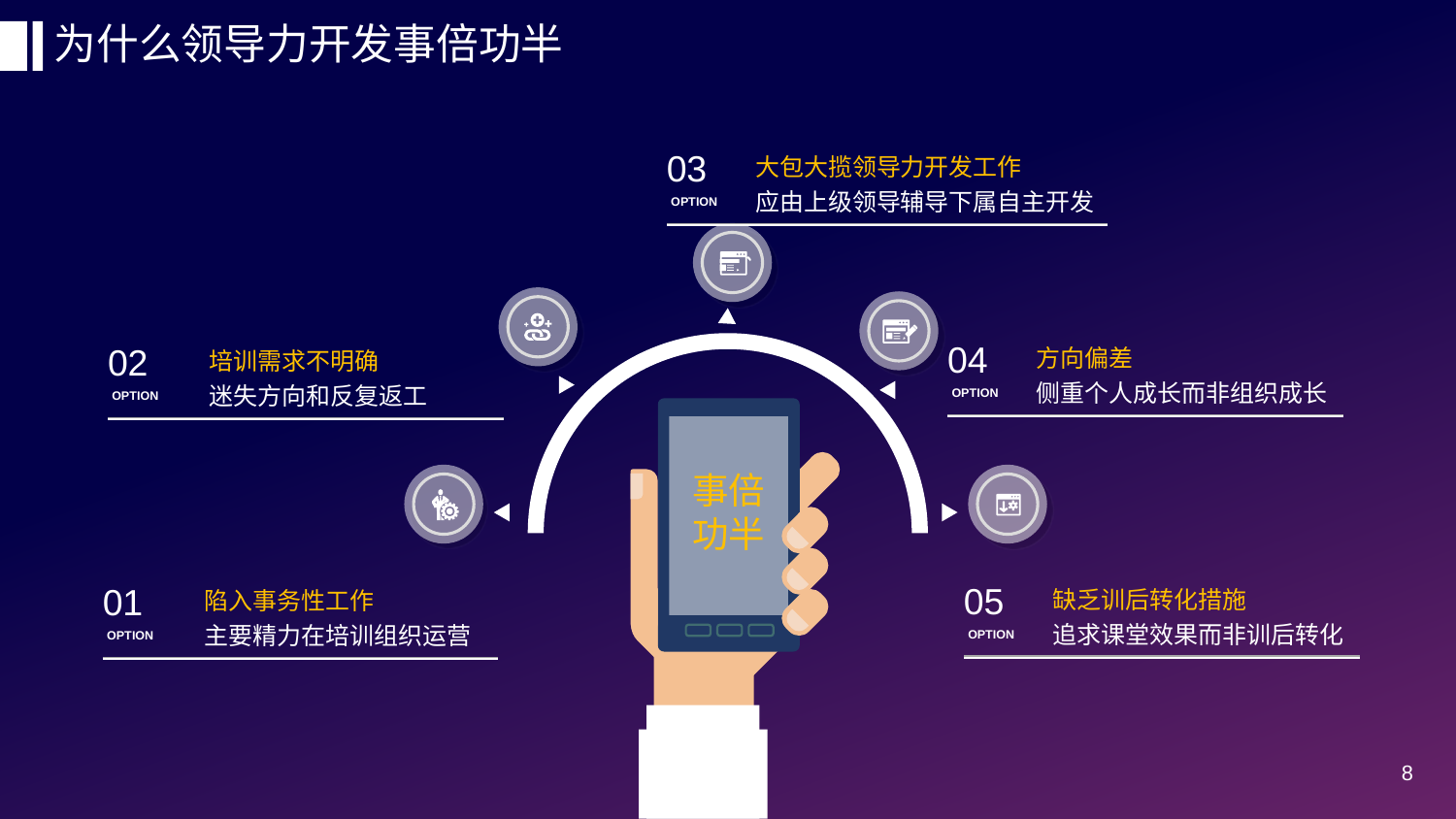

为什么领导力开发事倍功半

03
OPTION
大包大揽领导力开发工作
应由上级领导辅导下属自主开发

方向偏差
侧重个人成长而非组织成长
04
OPTION
02
OPTION
培训需求不明确
迷失方向和反复返工

事倍
功半

01
OPTION
陷入事务性工作
主要精力在培训组织运营
缺乏训后转化措施
追求课堂效果而非训后转化
05
OPTION
8